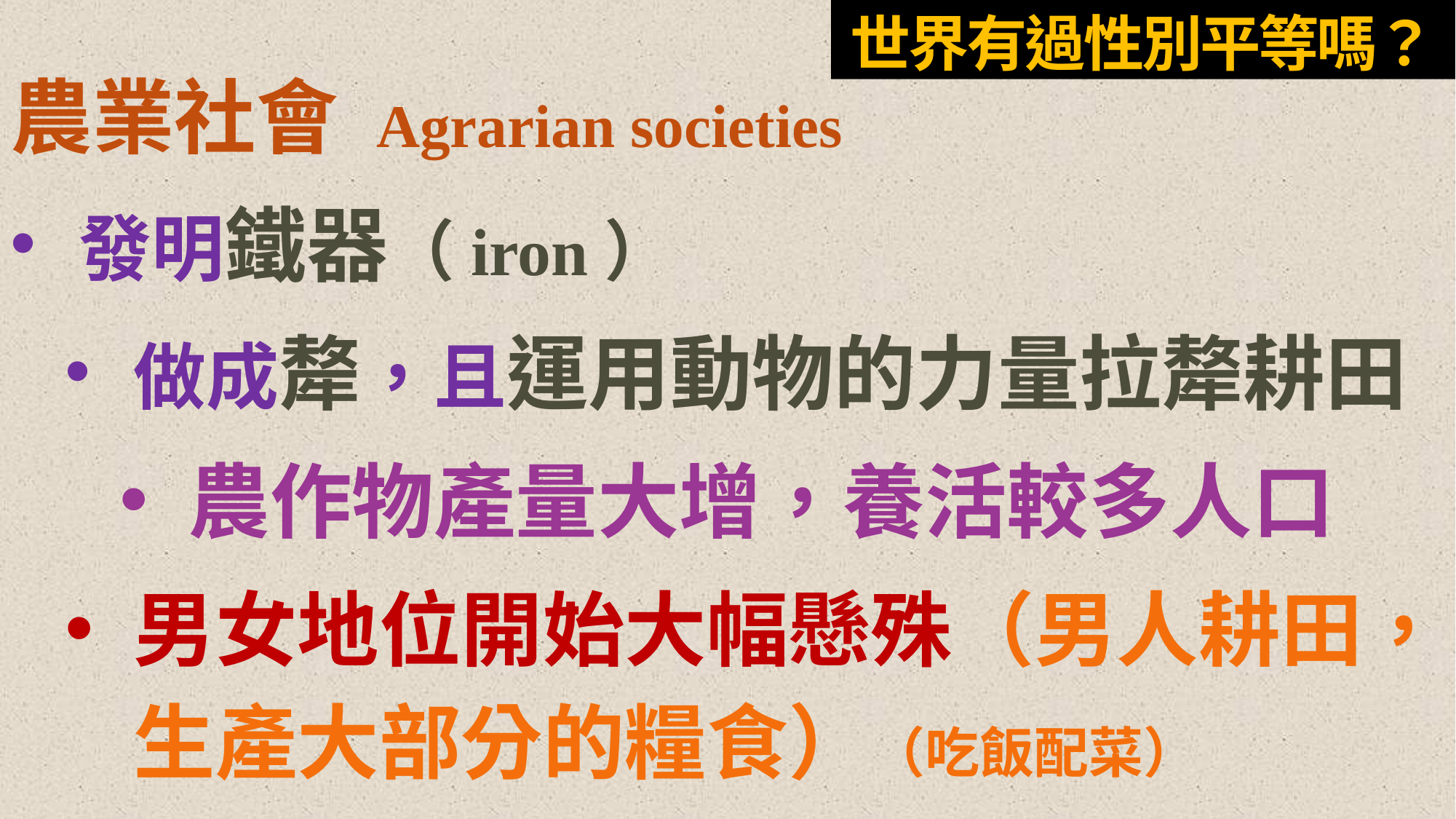

# 世界有過性別平等嗎？
農業社會 Agrarian societies
發明鐵器（iron）
做成犛，且運用動物的力量拉犛耕田
農作物產量大增，養活較多人口
男女地位開始大幅懸殊（男人耕田，生產大部分的糧食）（吃飯配菜）